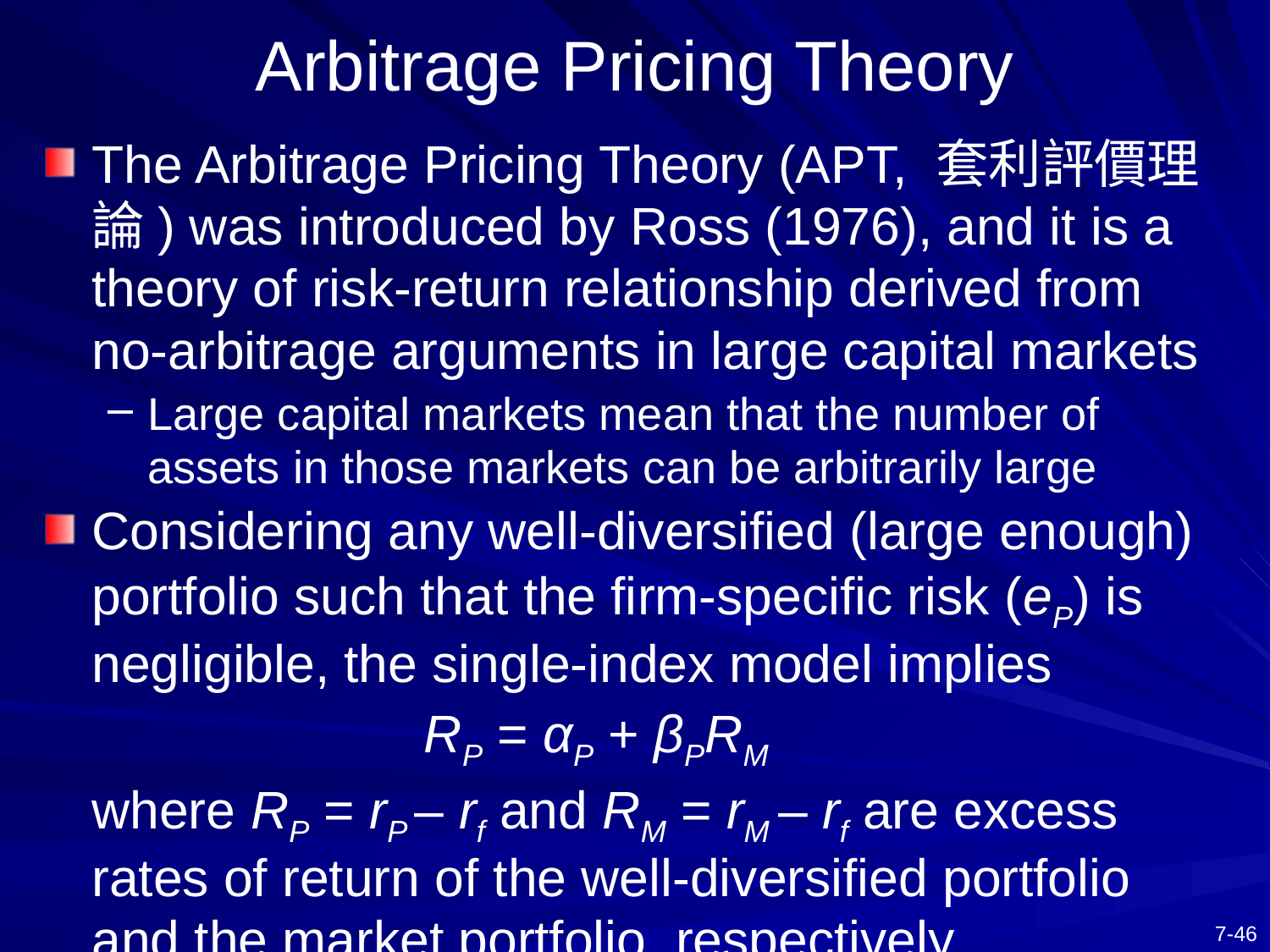

# Arbitrage Pricing Theory
The Arbitrage Pricing Theory (APT, 套利評價理論) was introduced by Ross (1976), and it is a theory of risk-return relationship derived from no-arbitrage arguments in large capital markets
Large capital markets mean that the number of assets in those markets can be arbitrarily large
Considering any well-diversified (large enough) portfolio such that the firm-specific risk (eP) is negligible, the single-index model implies
                          RP = αP + βPRM
	where RP = rP – rf and RM = rM – rf are excess rates of return of the well-diversified portfolio and the market portfolio, respectively